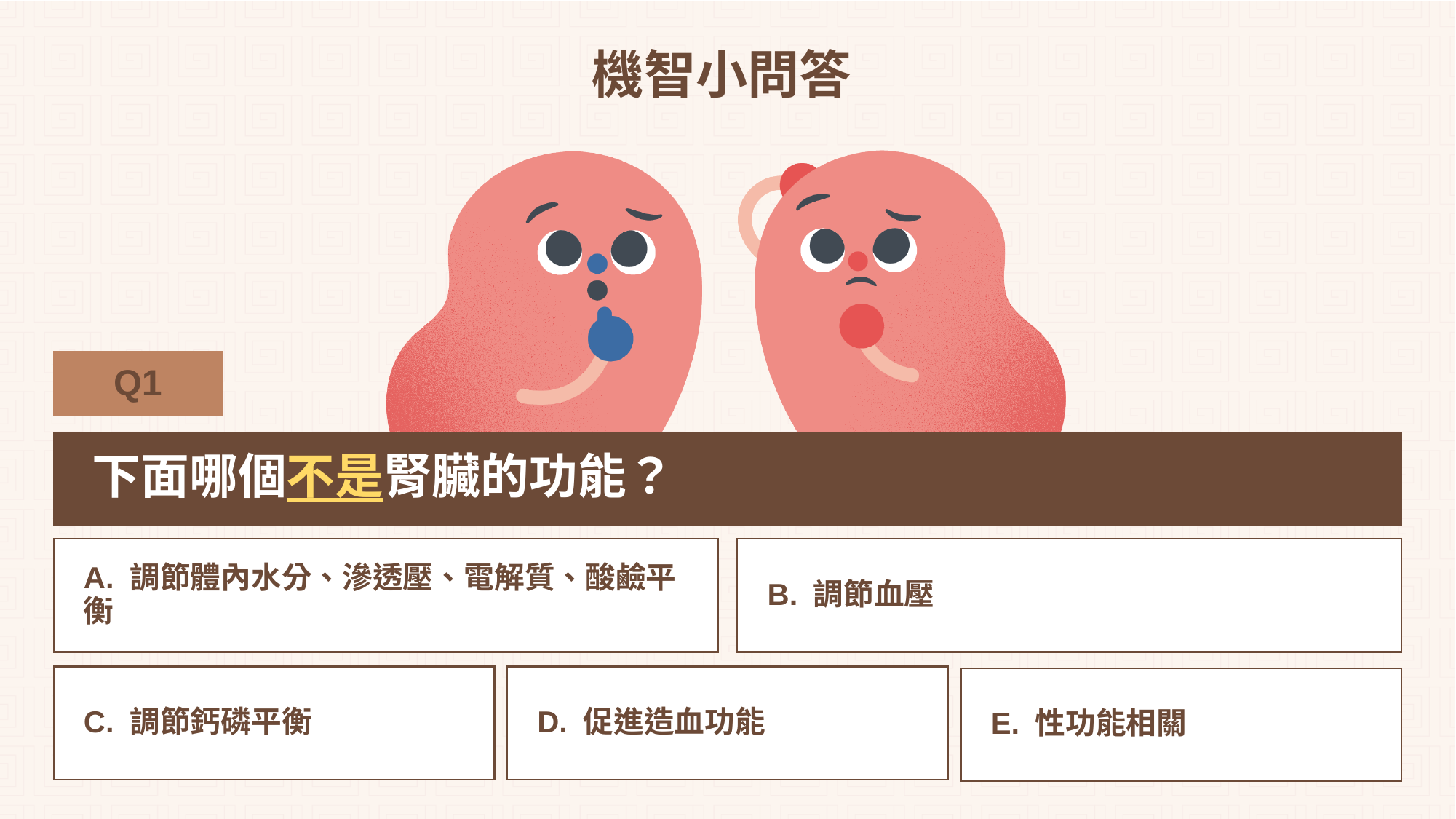

# 機智小問答

Q1
下面哪個不是腎臟的功能？
A. 調節體內水分、滲透壓、電解質、酸鹼平衡
B. 調節血壓
C. 調節鈣磷平衡
D. 促進造血功能
E. 性功能相關